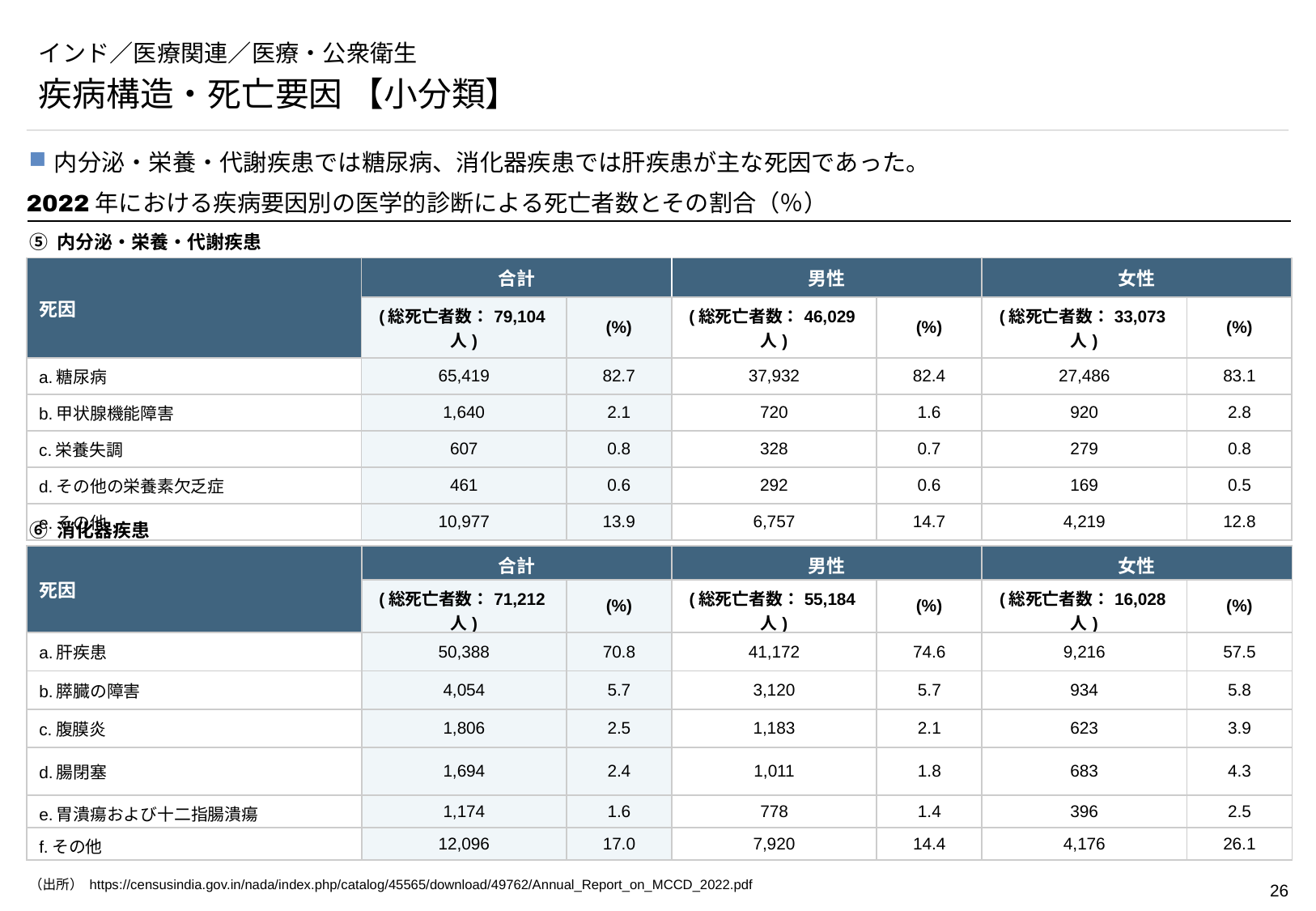

# インド／医療関連／医療・公衆衛生
疾病構造・死亡要因 【小分類】
内分泌・栄養・代謝疾患では糖尿病、消化器疾患では肝疾患が主な死因であった。
2022年における疾病要因別の医学的診断による死亡者数とその割合（％）
⑤ 内分泌・栄養・代謝疾患
| 死因 | 合計 |  | 男性 |  | 女性 |  |
| --- | --- | --- | --- | --- | --- | --- |
|  | (総死亡者数：79,104人) | (%) | (総死亡者数：46,029人) | (%) | (総死亡者数：33,073人) | (%) |
| a.糖尿病 | 65,419 | 82.7 | 37,932 | 82.4 | 27,486 | 83.1 |
| b.甲状腺機能障害 | 1,640 | 2.1 | 720 | 1.6 | 920 | 2.8 |
| c.栄養失調 | 607 | 0.8 | 328 | 0.7 | 279 | 0.8 |
| d.その他の栄養素欠乏症 | 461 | 0.6 | 292 | 0.6 | 169 | 0.5 |
| e.その他 | 10,977 | 13.9 | 6,757 | 14.7 | 4,219 | 12.8 |
⑥ 消化器疾患

| 死因 | 合計 |  | 男性 |  | 女性 |  |
| --- | --- | --- | --- | --- | --- | --- |
|  | (総死亡者数：71,212人) | (%) | (総死亡者数：55,184人) | (%) | (総死亡者数：16,028人) | (%) |
| a.肝疾患 | 50,388 | 70.8 | 41,172 | 74.6 | 9,216 | 57.5 |
| b.膵臓の障害 | 4,054 | 5.7 | 3,120 | 5.7 | 934 | 5.8 |
| c.腹膜炎 | 1,806 | 2.5 | 1,183 | 2.1 | 623 | 3.9 |
| d.腸閉塞 | 1,694 | 2.4 | 1,011 | 1.8 | 683 | 4.3 |
| e.胃潰瘍および十二指腸潰瘍 | 1,174 | 1.6 | 778 | 1.4 | 396 | 2.5 |
| f.その他 | 12,096 | 17.0 | 7,920 | 14.4 | 4,176 | 26.1 |
（出所） https://censusindia.gov.in/nada/index.php/catalog/45565/download/49762/Annual_Report_on_MCCD_2022.pdf